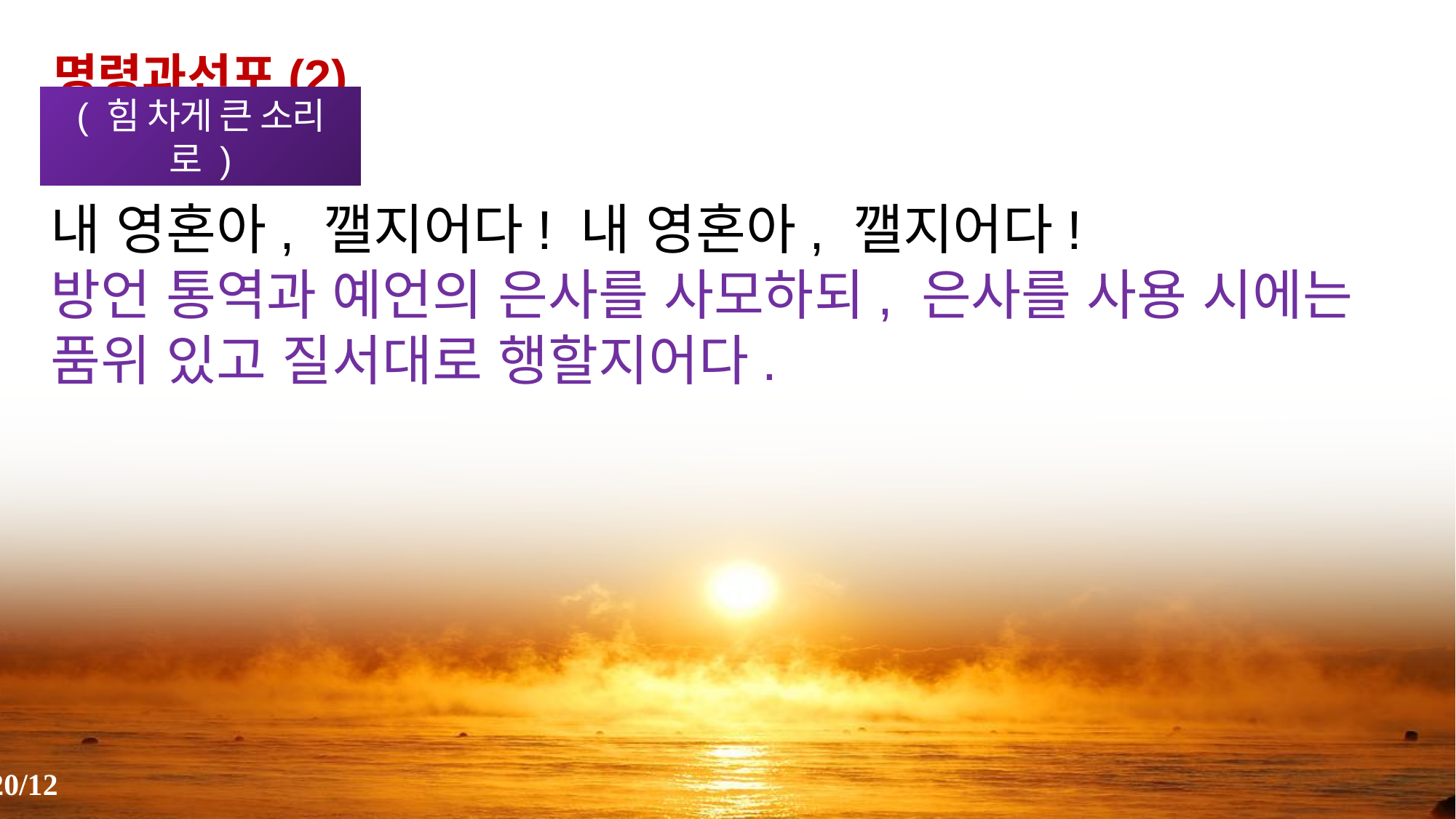

명령과선포(2)

( 힘 차게 큰 소리로 )
내 영혼아, 깰지어다! 내 영혼아, 깰지어다!
방언 통역과 예언의 은사를 사모하되, 은사를 사용 시에는 품위 있고 질서대로 행할지어다.